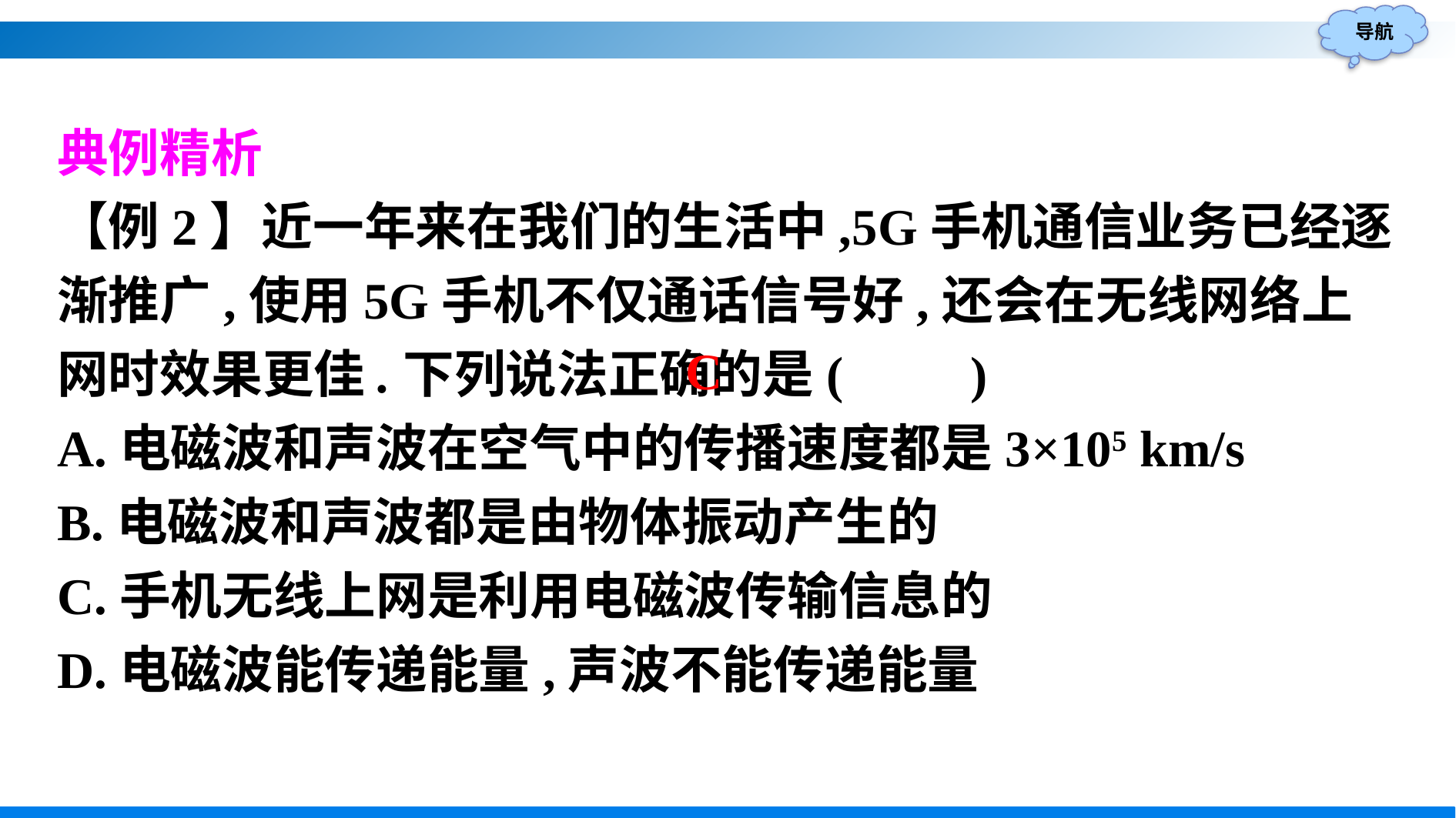

典例精析
【例2】近一年来在我们的生活中,5G手机通信业务已经逐渐推广,使用5G手机不仅通话信号好,还会在无线网络上网时效果更佳.下列说法正确的是(　　)
A.电磁波和声波在空气中的传播速度都是3×105 km/s
B.电磁波和声波都是由物体振动产生的
C.手机无线上网是利用电磁波传输信息的
D.电磁波能传递能量,声波不能传递能量
C